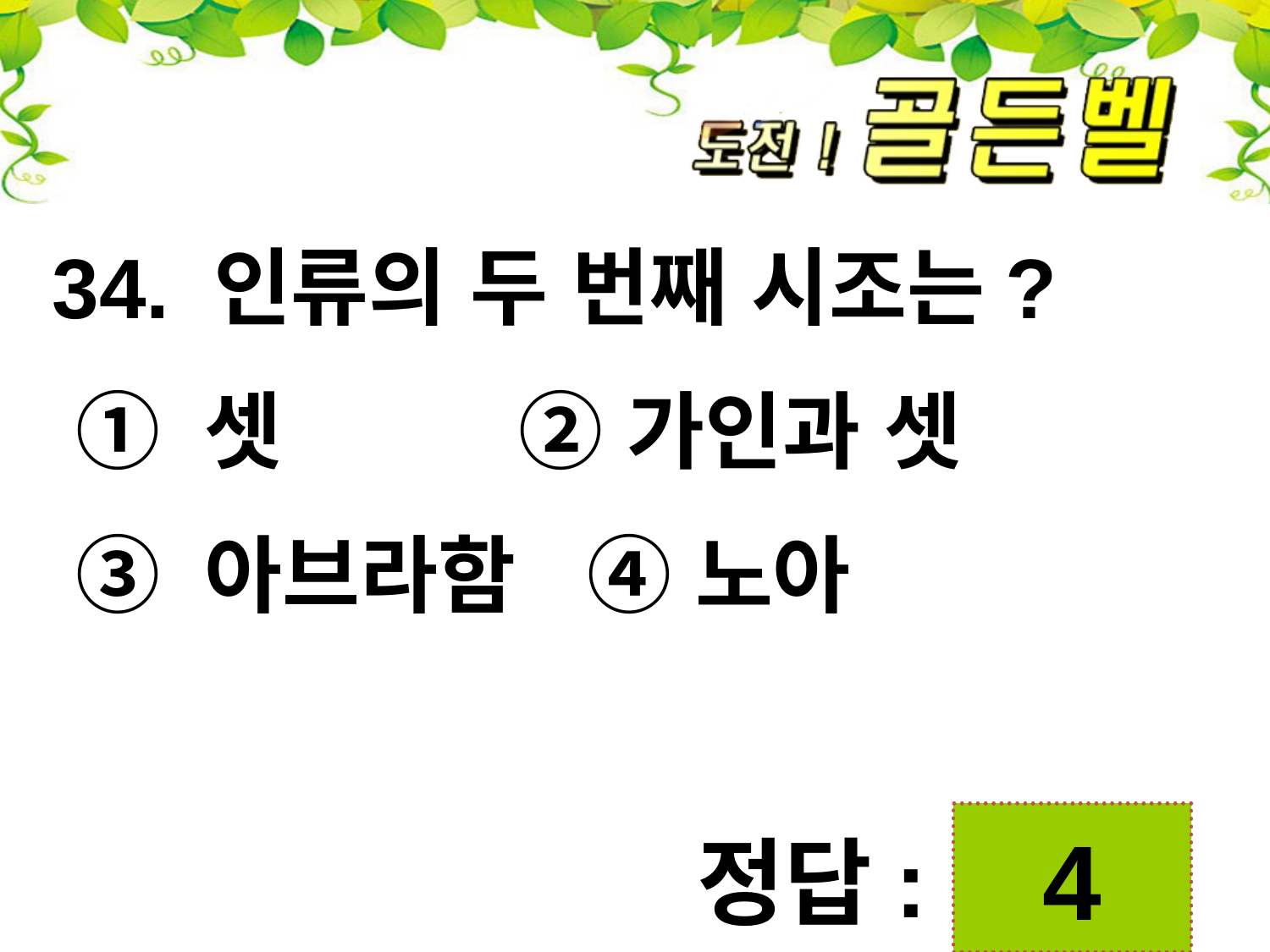

34. 인류의 두 번째 시조는?
 ① 셋          ② 가인과 셋
 ③ 아브라함   ④ 노아
첨성대
4
정답: